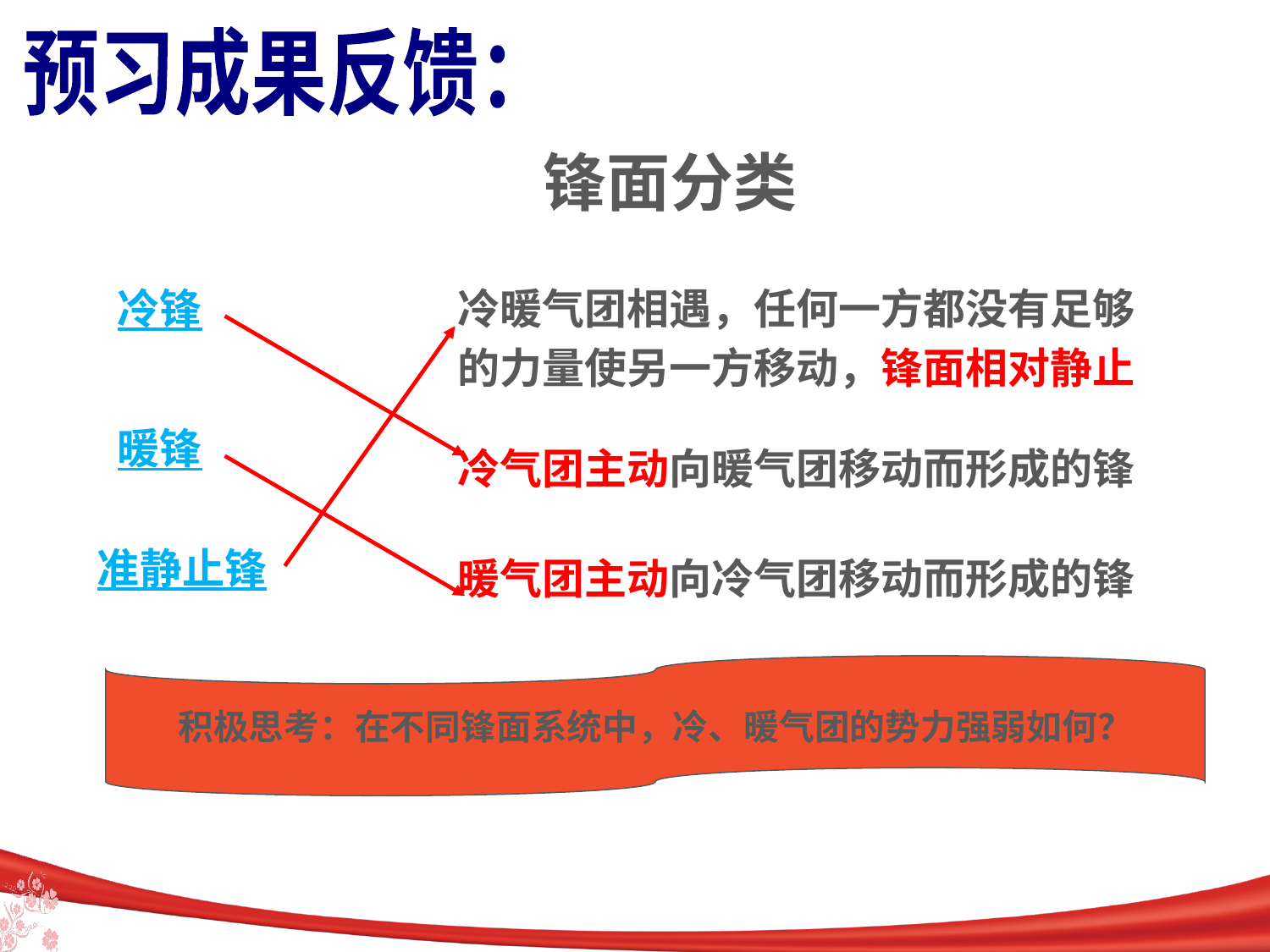

预习成果反馈：
锋面分类
冷锋
冷暖气团相遇，任何一方都没有足够
的力量使另一方移动，锋面相对静止

暖锋
冷气团主动向暖气团移动而形成的锋

准静止锋
暖气团主动向冷气团移动而形成的锋
积极思考：在不同锋面系统中，冷、暖气团的势力强弱如何？